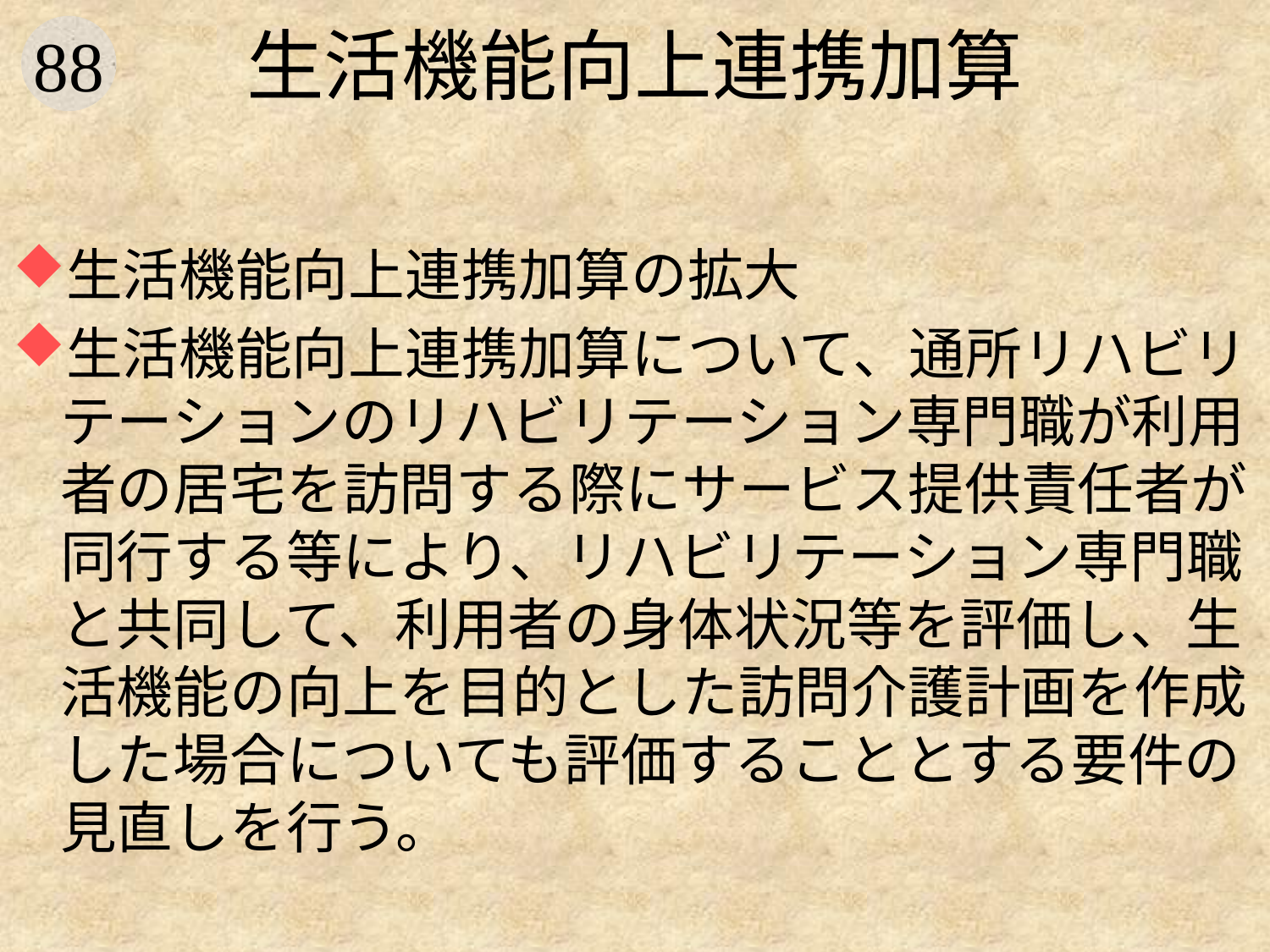

# 生活機能向上連携加算
生活機能向上連携加算の拡大
生活機能向上連携加算について、通所リハビリテーションのリハビリテーション専門職が利用者の居宅を訪問する際にサービス提供責任者が同行する等により、リハビリテーション専門職と共同して、利用者の身体状況等を評価し、生活機能の向上を目的とした訪問介護計画を作成した場合についても評価することとする要件の見直しを行う。